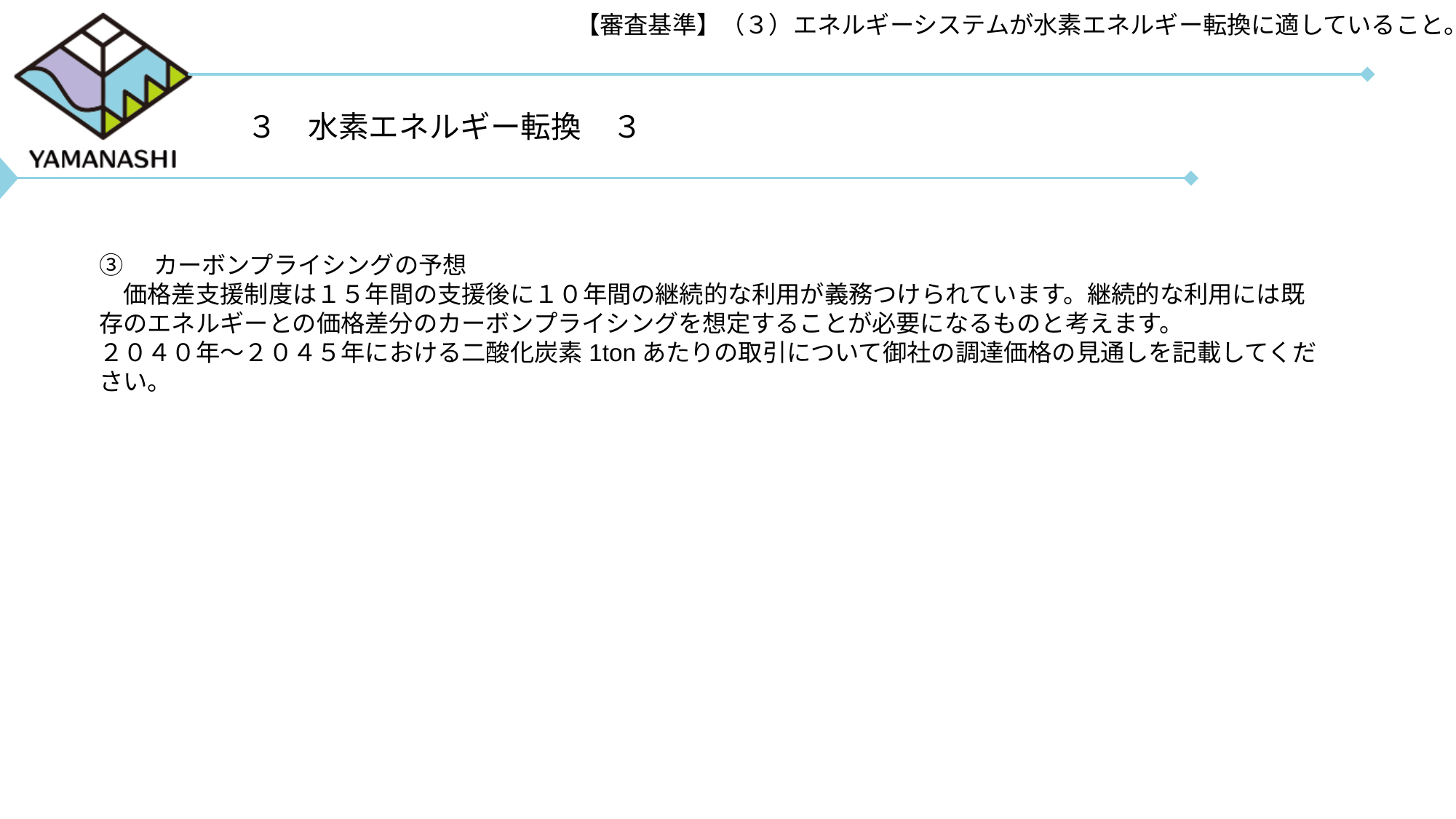

【審査基準】（３）エネルギーシステムが水素エネルギー転換に適していること。
３　水素エネルギー転換　３
③　カーボンプライシングの予想
　価格差支援制度は１５年間の支援後に１０年間の継続的な利用が義務つけられています。継続的な利用には既存のエネルギーとの価格差分のカーボンプライシングを想定することが必要になるものと考えます。
２０４０年～２０４５年における二酸化炭素1tonあたりの取引について御社の調達価格の見通しを記載してください。